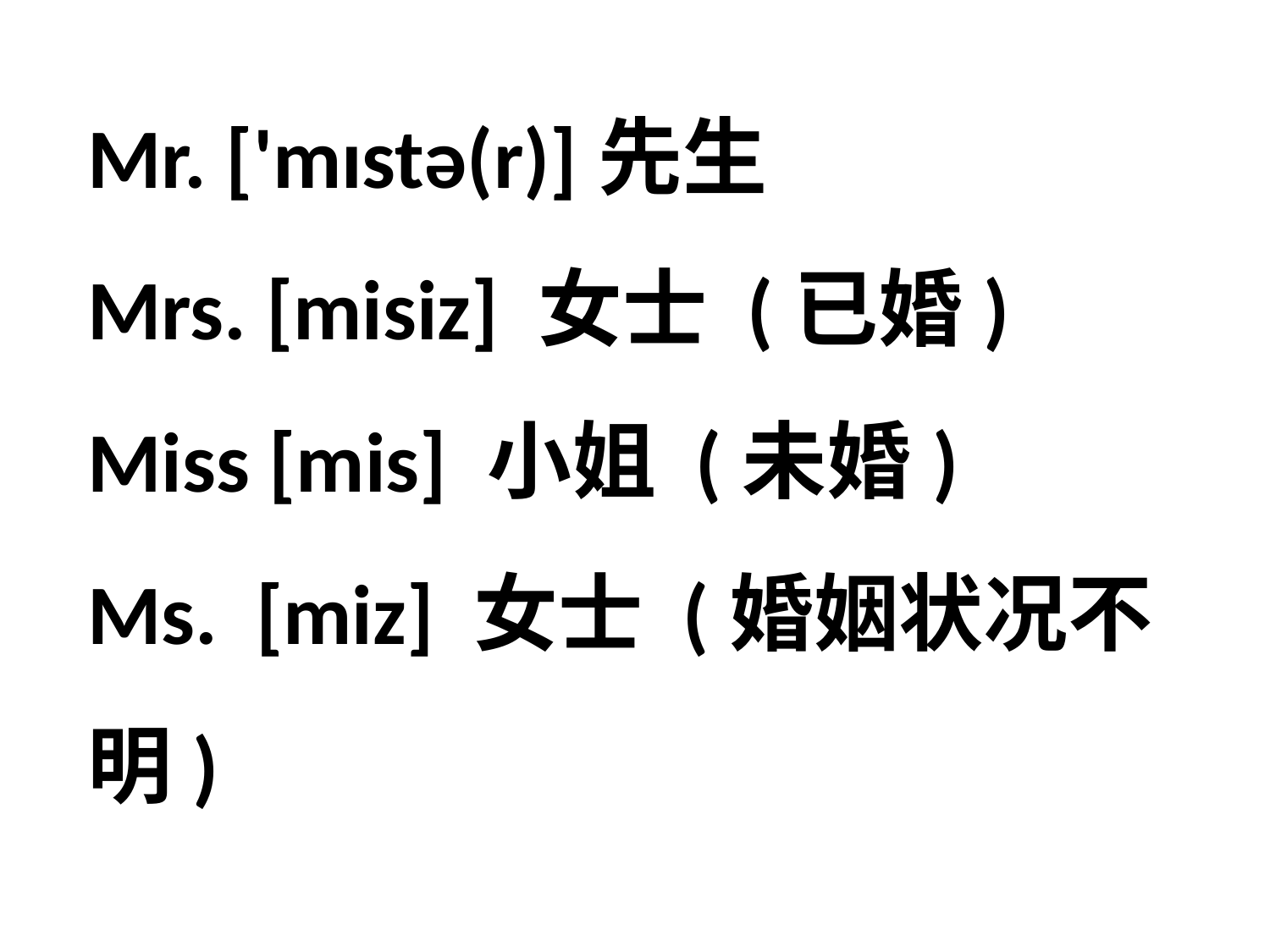

Mr. ['mɪstə(r)]先生
Mrs. [misiz] 女士 (已婚)
Miss [mis] 小姐 (未婚)
Ms.  [miz] 女士 (婚姻状况不明)